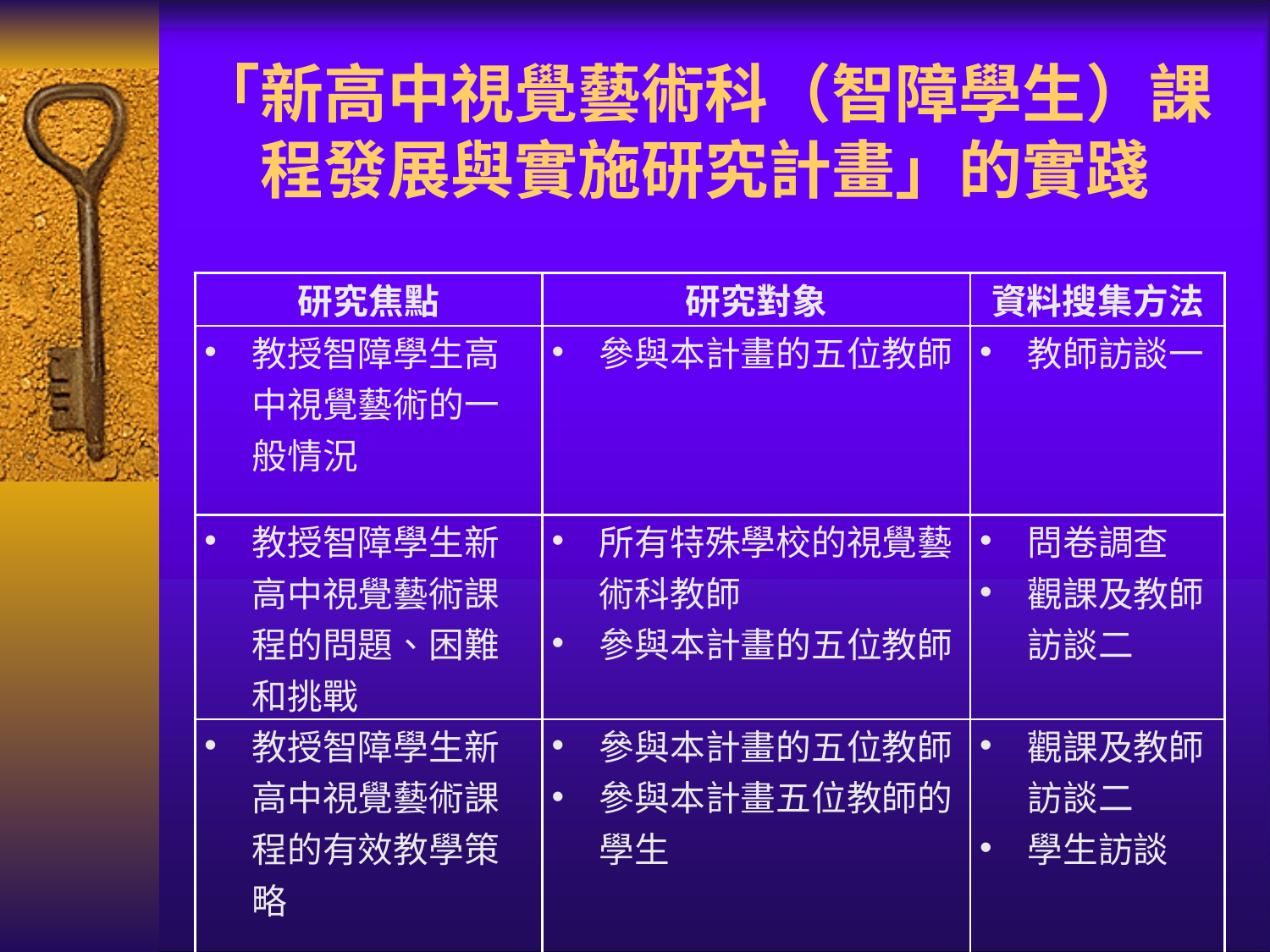

「新高中視覺藝術科（智障學生）課程發展與實施研究計畫」的實踐
| 研究焦點 | 研究對象 | 資料搜集方法 |
| --- | --- | --- |
| 教授智障學生高中視覺藝術的一般情況 | 參與本計畫的五位教師 | 教師訪談一 |
| 教授智障學生新高中視覺藝術課程的問題、困難和挑戰 | 所有特殊學校的視覺藝術科教師 參與本計畫的五位教師 | 問卷調查 觀課及教師訪談二 |
| 教授智障學生新高中視覺藝術課程的有效教學策略 | 參與本計畫的五位教師 參與本計畫五位教師的學生 | 觀課及教師訪談二 學生訪談 |